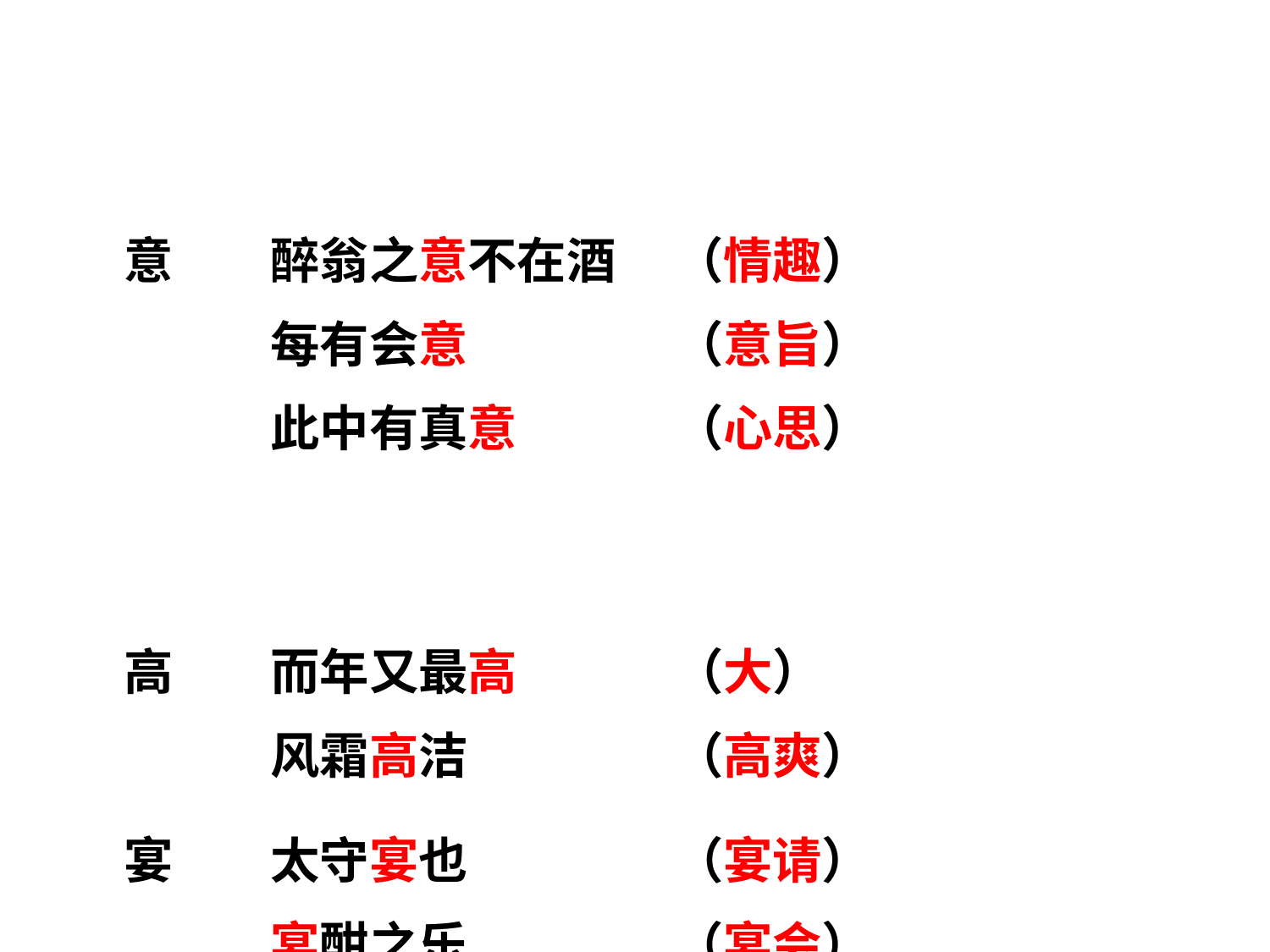

| 意 |  | 醉翁之意不在酒 | （情趣） |
| --- | --- | --- | --- |
|  |  | 每有会意 | （意旨） |
|  |  | 此中有真意 | （心思） |
| 高 |  | 而年又最高 | （大） |
|  |  | 风霜高洁 | （高爽） |
| 宴 |  | 太守宴也 | （宴请） |
|  |  | 宴酣之乐 | （宴会） |